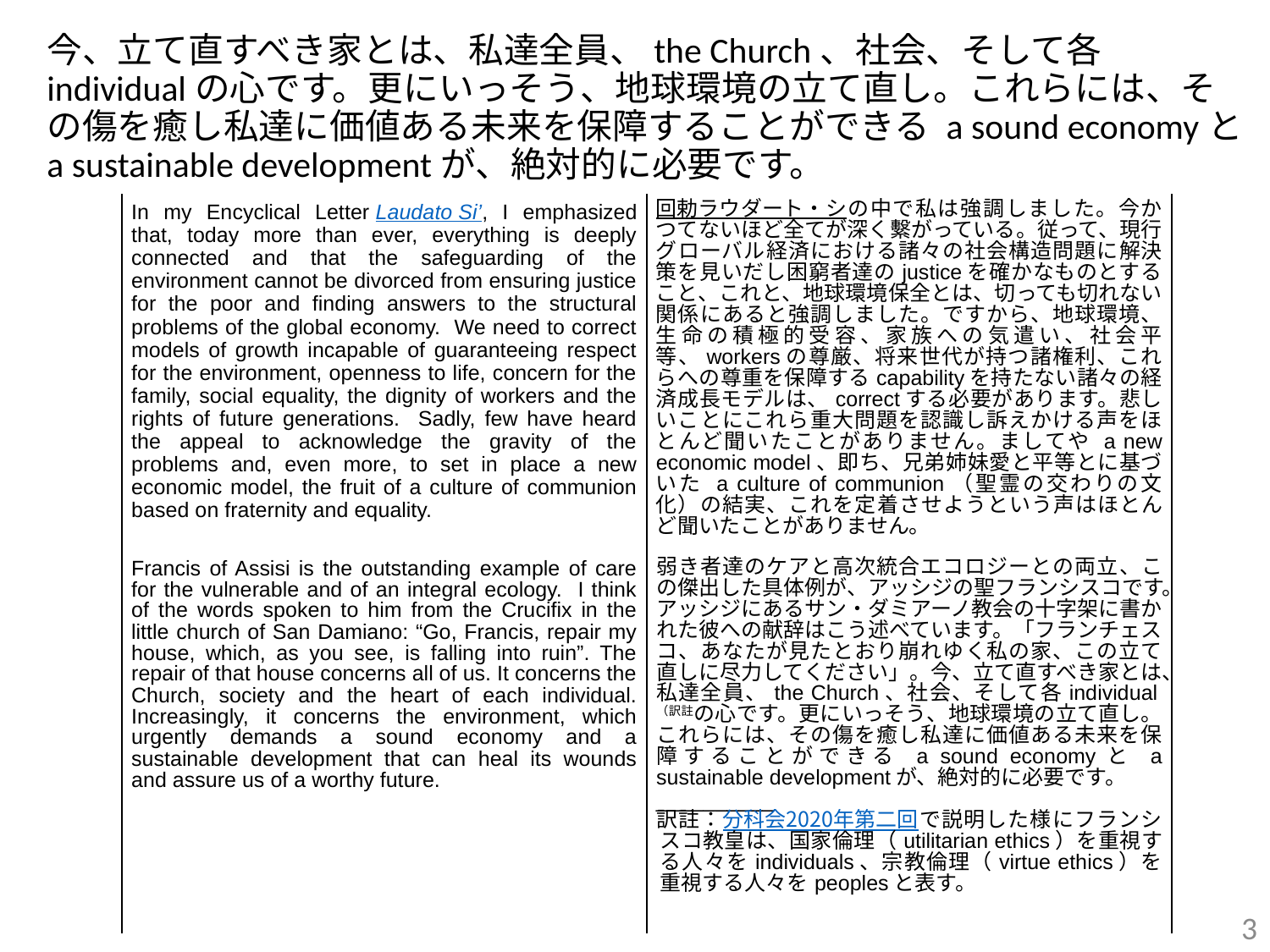

# 今、立て直すべき家とは、私達全員、the Church、社会、そして各individualの心です。更にいっそう、地球環境の立て直し。これらには、その傷を癒し私達に価値ある未来を保障することができる a sound economyと a sustainable developmentが、絶対的に必要です。
| In my Encyclical Letter Laudato Si’, I emphasized that, today more than ever, everything is deeply connected and that the safeguarding of the environment cannot be divorced from ensuring justice for the poor and finding answers to the structural problems of the global economy. We need to correct models of growth incapable of guaranteeing respect for the environment, openness to life, concern for the family, social equality, the dignity of workers and the rights of future generations. Sadly, few have heard the appeal to acknowledge the gravity of the problems and, even more, to set in place a new economic model, the fruit of a culture of communion based on fraternity and equality. | 回勅ラウダート・シの中で私は強調しました。今かつてないほど全てが深く繫がっている。従って、現行グローバル経済における諸々の社会構造問題に解決策を見いだし困窮者達のjusticeを確かなものとすること、これと、地球環境保全とは、切っても切れない関係にあると強調しました。ですから、地球環境、生命の積極的受容、家族への気遣い、社会平等、workersの尊厳、将来世代が持つ諸権利、これらへの尊重を保障するcapabilityを持たない諸々の経済成長モデルは、correctする必要があります。悲しいことにこれら重大問題を認識し訴えかける声をほとんど聞いたことがありません。ましてや a new economic model、即ち、兄弟姉妹愛と平等とに基づいた a culture of communion（聖霊の交わりの文化）の結実、これを定着させようという声はほとんど聞いたことがありません。 |
| --- | --- |
| Francis of Assisi is the outstanding example of care for the vulnerable and of an integral ecology. I think of the words spoken to him from the Crucifix in the little church of San Damiano: “Go, Francis, repair my house, which, as you see, is falling into ruin”. The repair of that house concerns all of us. It concerns the Church, society and the heart of each individual. Increasingly, it concerns the environment, which urgently demands a sound economy and a sustainable development that can heal its wounds and assure us of a worthy future. | 弱き者達のケアと高次統合エコロジーとの両立、この傑出した具体例が、アッシジの聖フランシスコです。アッシジにあるサン・ダミアーノ教会の十字架に書かれた彼への献辞はこう述べています。「フランチェスコ、あなたが見たとおり崩れゆく私の家、この立て直しに尽力してください」。今、立て直すべき家とは、私達全員、the Church、社会、そして各individual（訳註の心です。更にいっそう、地球環境の立て直し。これらには、その傷を癒し私達に価値ある未来を保障することができる a sound economyと a sustainable developmentが、絶対的に必要です。 \_\_\_\_\_\_\_\_\_\_ 訳註：分科会2020年第二回で説明した様にフランシスコ教皇は、国家倫理（utilitarian ethics）を重視する人々をindividuals、宗教倫理（virtue ethics）を重視する人々をpeoplesと表す。 |
3